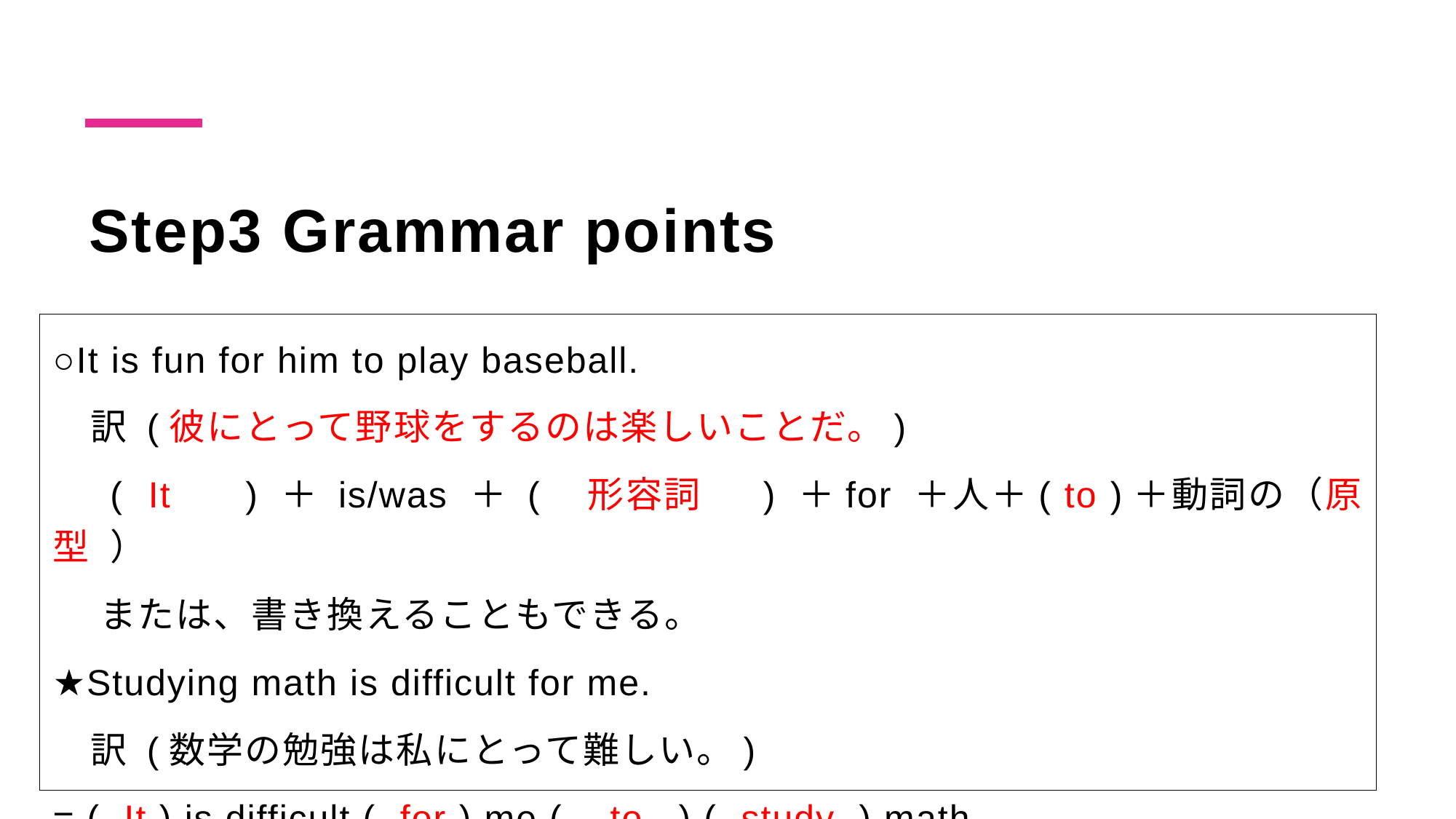

# Step3 Grammar points
○It is fun for him to play baseball.
　訳 (彼にとって野球をするのは楽しいことだ。)
　 (  It      ) ＋ is/was ＋ (   形容詞     ) ＋for ＋人＋( to )＋動詞の（原型  ）
    または、書き換えることもできる。
★Studying math is difficult for me.
　訳 (数学の勉強は私にとって難しい。)
= (  It ) is difficult (  for ) me (    to   ) (  study  ) math